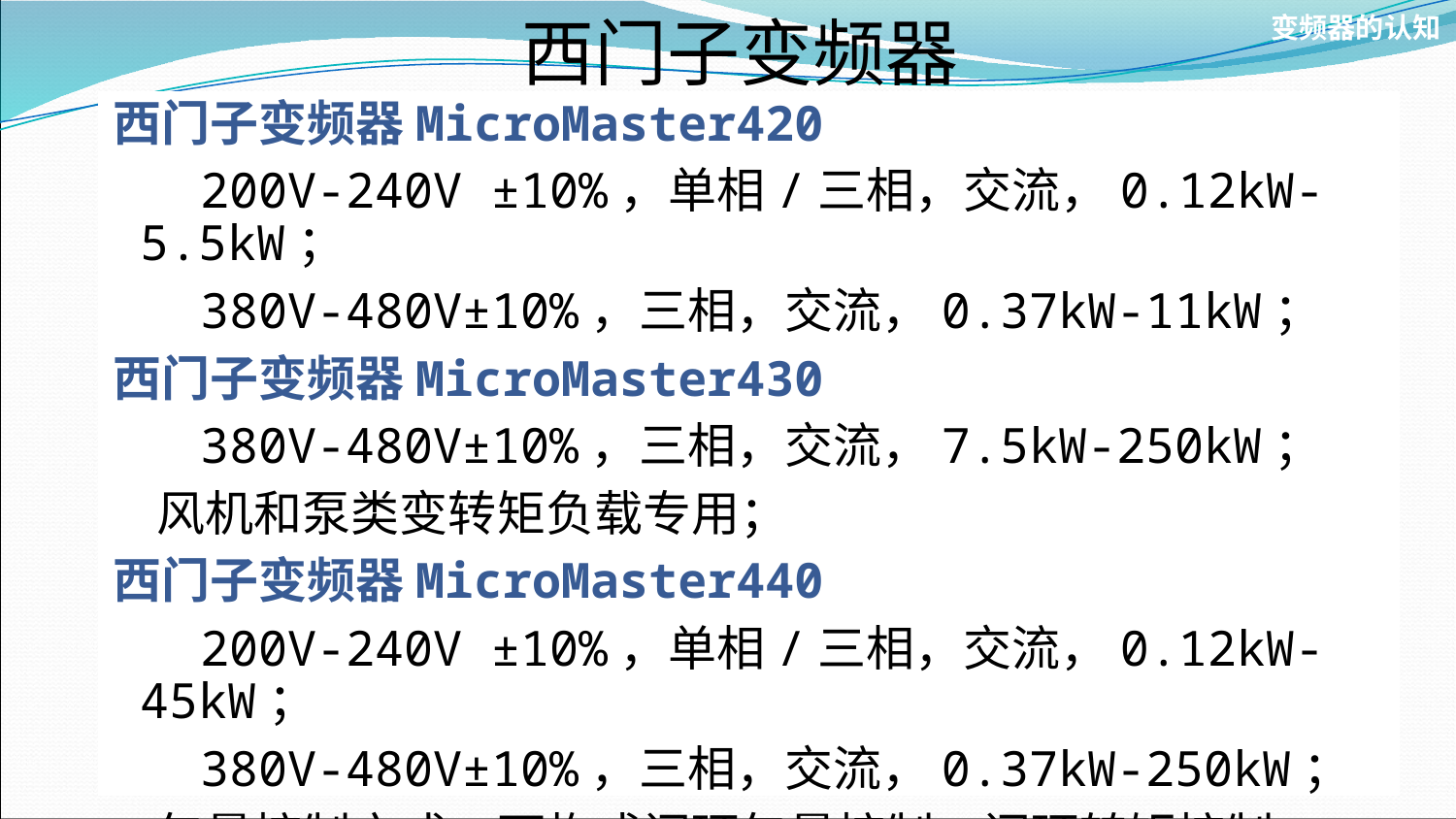

西门子变频器
变频器的认知
西门子变频器MicroMaster420
   200V-240V ±10%，单相/三相，交流，0.12kW-5.5kW；
   380V-480V±10%，三相，交流，0.37kW-11kW；
西门子变频器MicroMaster430
   380V-480V±10%，三相，交流，7.5kW-250kW；
   风机和泵类变转矩负载专用；
西门子变频器MicroMaster440
   200V-240V ±10%，单相/三相，交流，0.12kW-45kW；
   380V-480V±10%，三相，交流，0.37kW-250kW；
   矢量控制方式，可构成闭环矢量控制，闭环转矩控制；